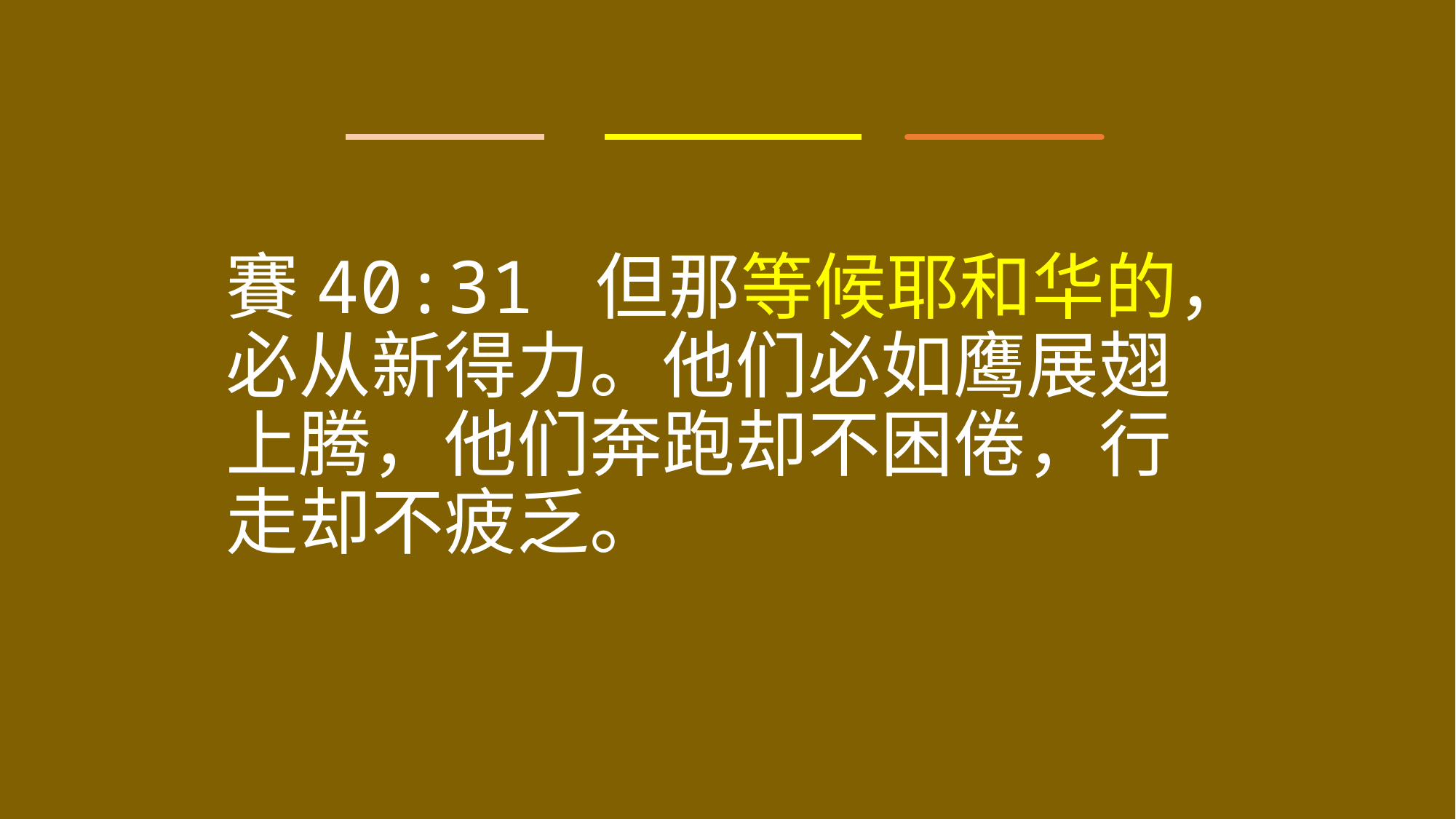

賽40:31 但那等候耶和华的，必从新得力。他们必如鹰展翅上腾，他们奔跑却不困倦，行走却不疲乏。